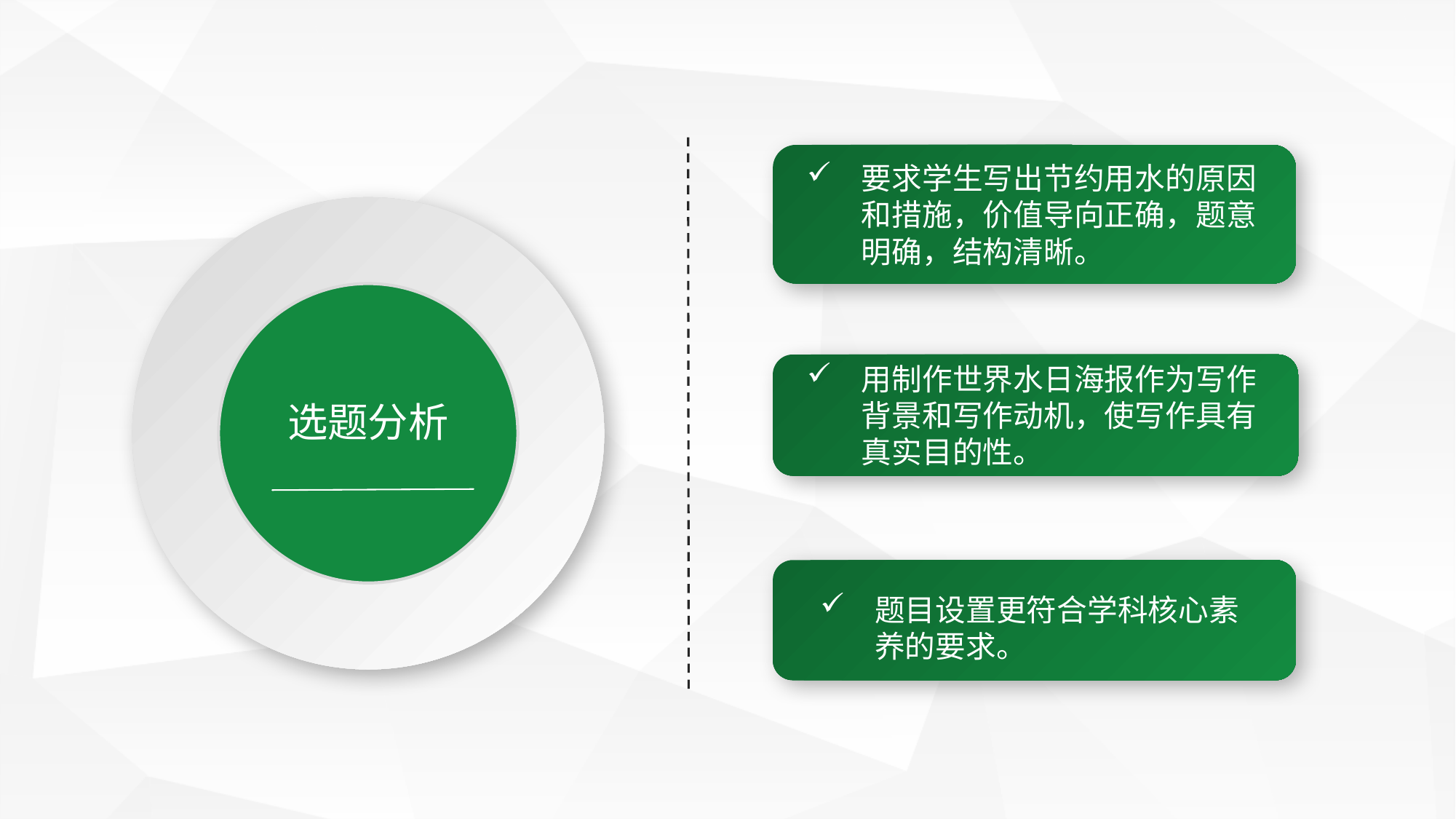

要求学生写出节约用水的原因和措施，价值导向正确，题意明确，结构清晰。

用制作世界水日海报作为写作背景和写作动机，使写作具有真实目的性。
选题分析

题目设置更符合学科核心素养的要求。